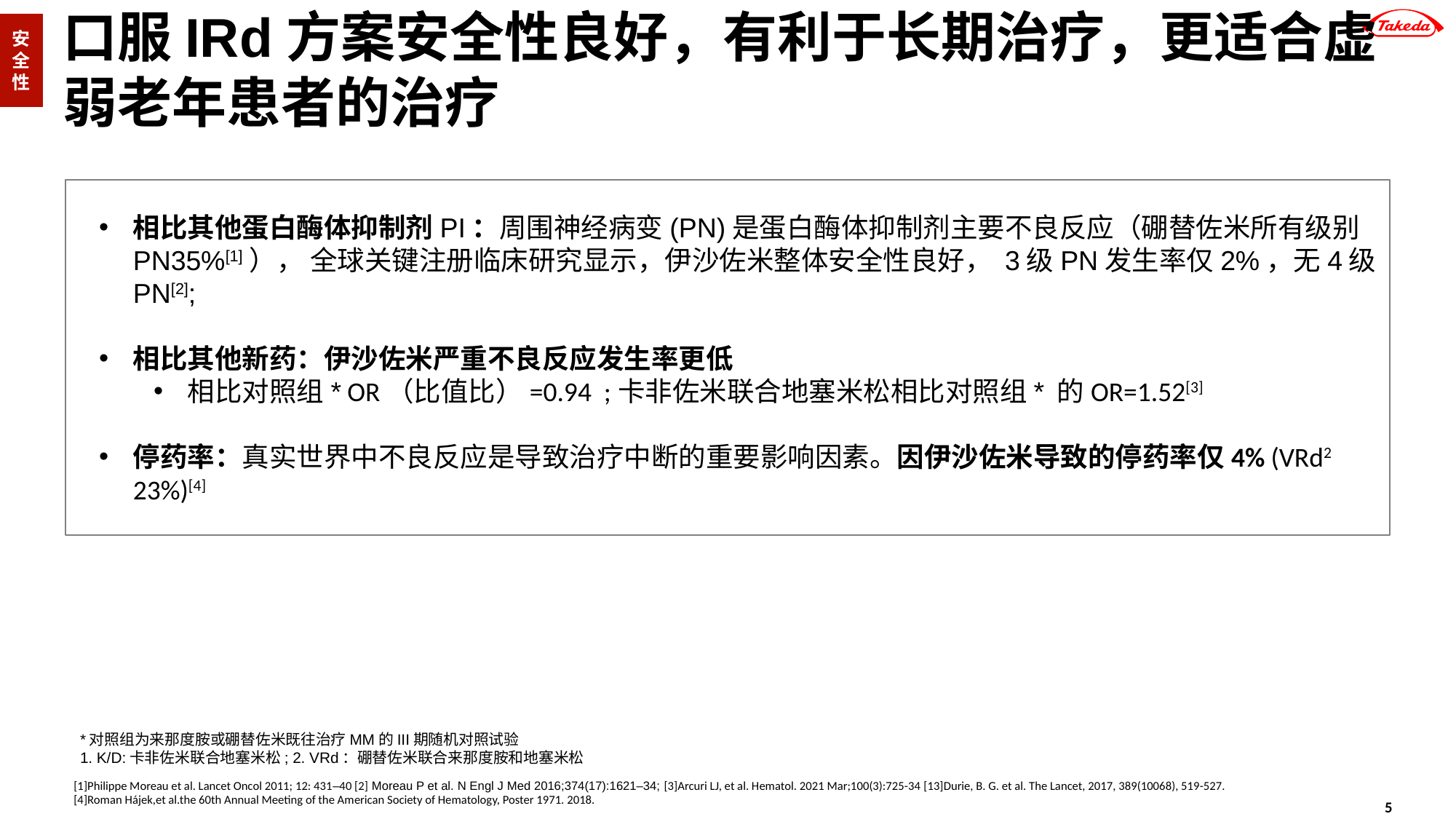

安全性

# 口服IRd方案安全性良好，有利于长期治疗，更适合虚弱老年患者的治疗

相比其他蛋白酶体抑制剂PI：周围神经病变(PN)是蛋白酶体抑制剂主要不良反应（硼替佐米所有级别PN35%[1]）， 全球关键注册临床研究显示，伊沙佐米整体安全性良好， 3级PN发生率仅2%，无4级PN[2];

相比其他新药：伊沙佐米严重不良反应发生率更低
相比对照组* OR（比值比）=0.94  ;卡非佐米联合地塞米松相比对照组* 的OR=1.52[3]

停药率：真实世界中不良反应是导致治疗中断的重要影响因素。因伊沙佐米导致的停药率仅4% (VRd2 23%)[4]
*对照组为来那度胺或硼替佐米既往治疗MM的III期随机对照试验
1. K/D:卡非佐米联合地塞米松; 2. VRd：硼替佐米联合来那度胺和地塞米松
[1]Philippe Moreau et al. Lancet Oncol 2011; 12: 431–40 [2] Moreau P et al. N Engl J Med 2016;374(17):1621–34; [3]Arcuri LJ, et al. Hematol. 2021 Mar;100(3):725-34 [13]Durie, B. G. et al. The Lancet, 2017, 389(10068), 519-527.
[4]Roman Hájek,et al.the 60th Annual Meeting of the American Society of Hematology, Poster 1971. 2018.